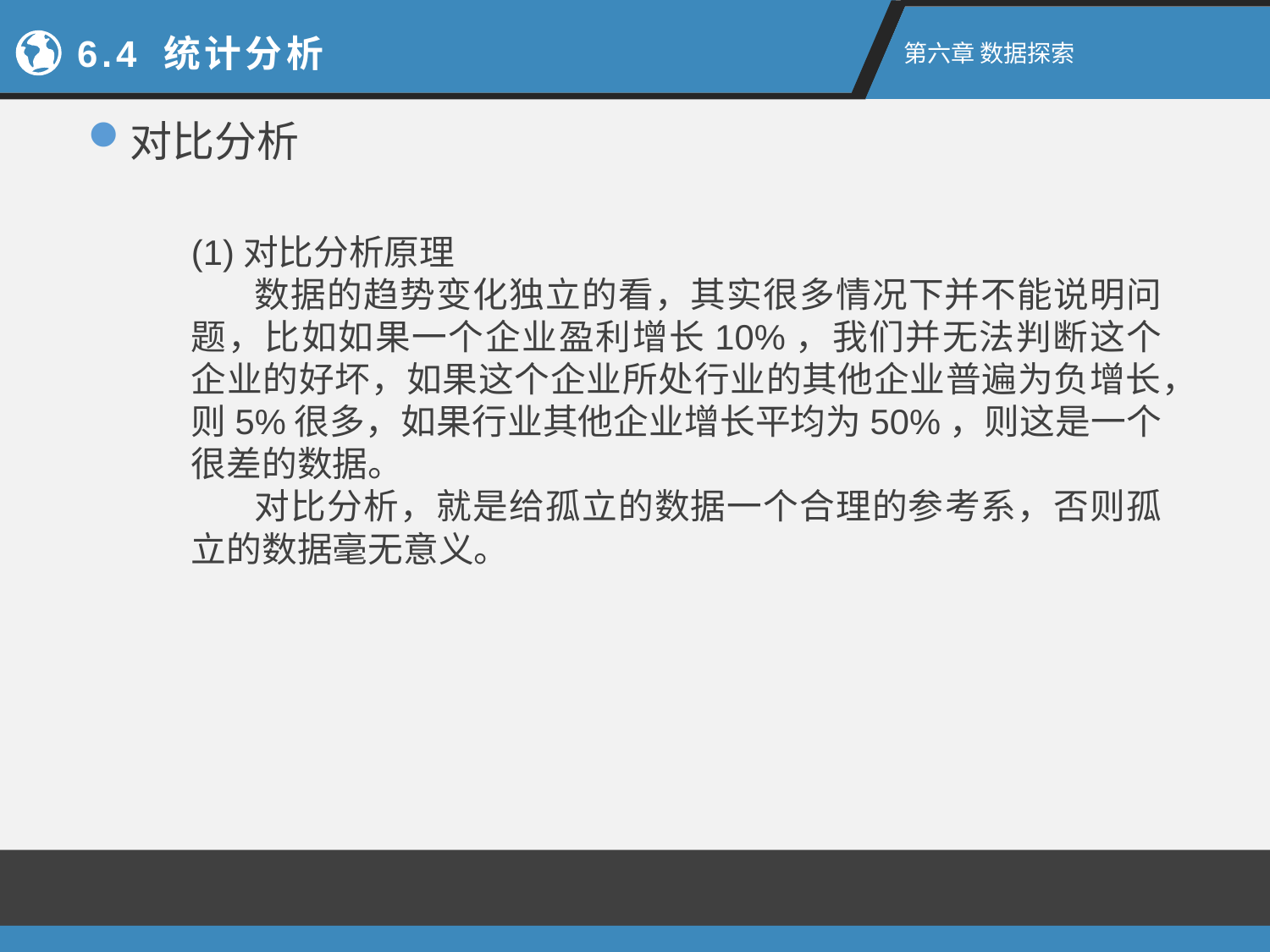

6.4 统计分析

第六章 数据探索
对比分析
(1)对比分析原理
数据的趋势变化独立的看，其实很多情况下并不能说明问题，比如如果一个企业盈利增长10%，我们并无法判断这个企业的好坏，如果这个企业所处行业的其他企业普遍为负增长，则5%很多，如果行业其他企业增长平均为50%，则这是一个很差的数据。
对比分析，就是给孤立的数据一个合理的参考系，否则孤立的数据毫无意义。